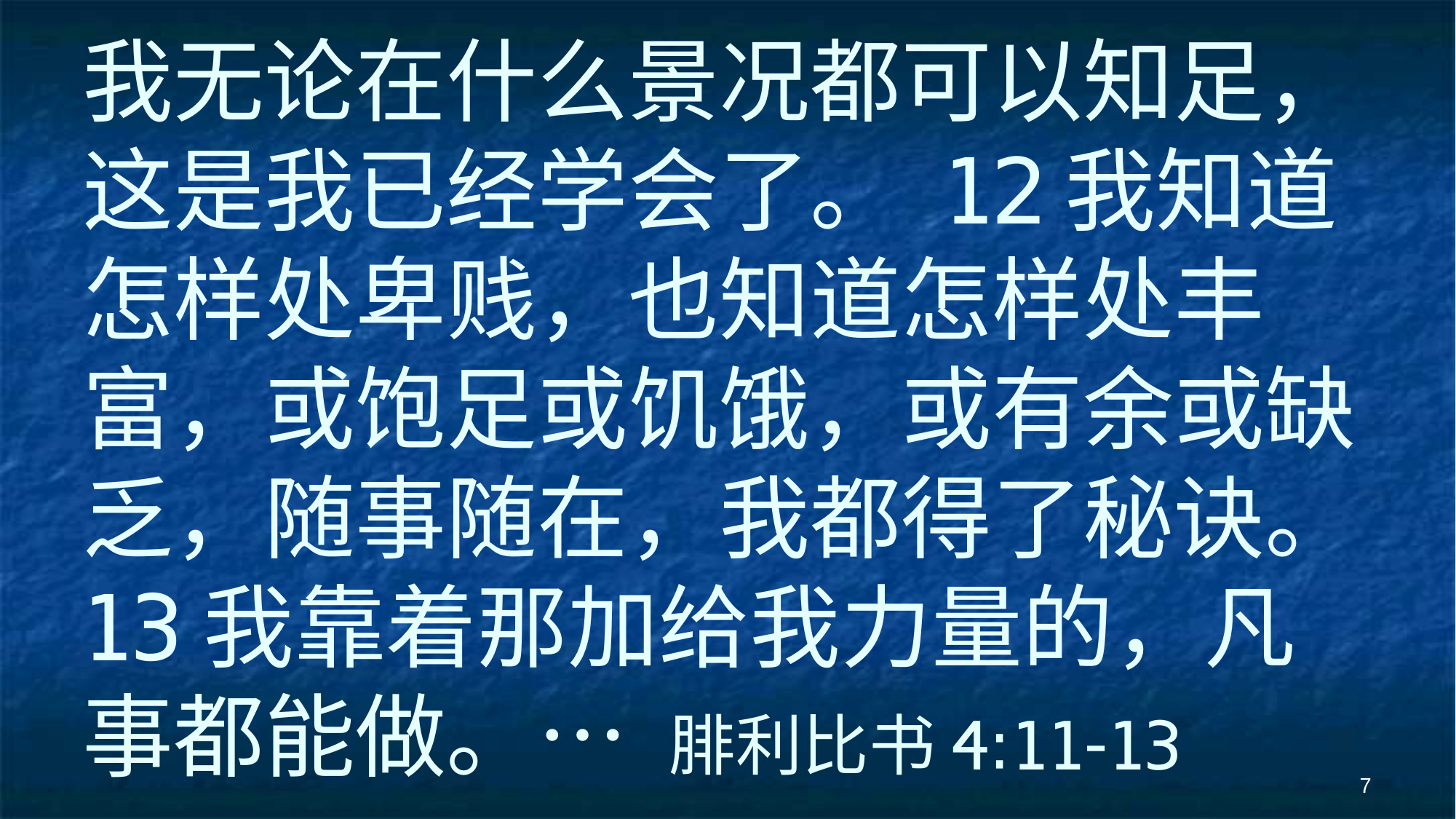

# 我无论在什么景况都可以知足，这是我已经学会了。 12我知道怎样处卑贱，也知道怎样处丰富，或饱足或饥饿，或有余或缺乏，随事随在，我都得了秘诀。 13我靠着那加给我力量的，凡事都能做。…  腓利比书4:11-13

7